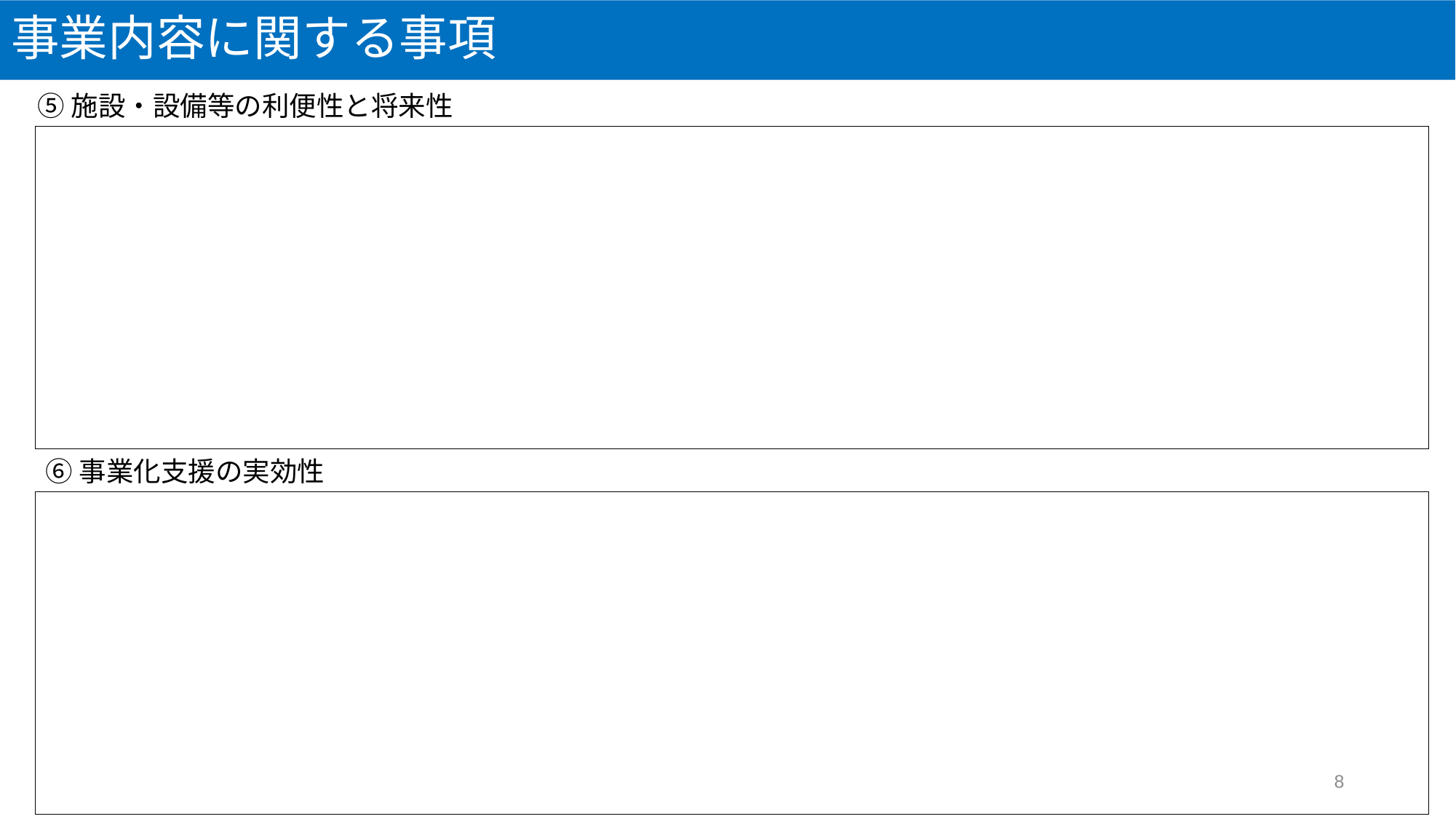

事業内容に関する事項
⑤施設・設備等の利便性と将来性

⑥事業化支援の実効性

8